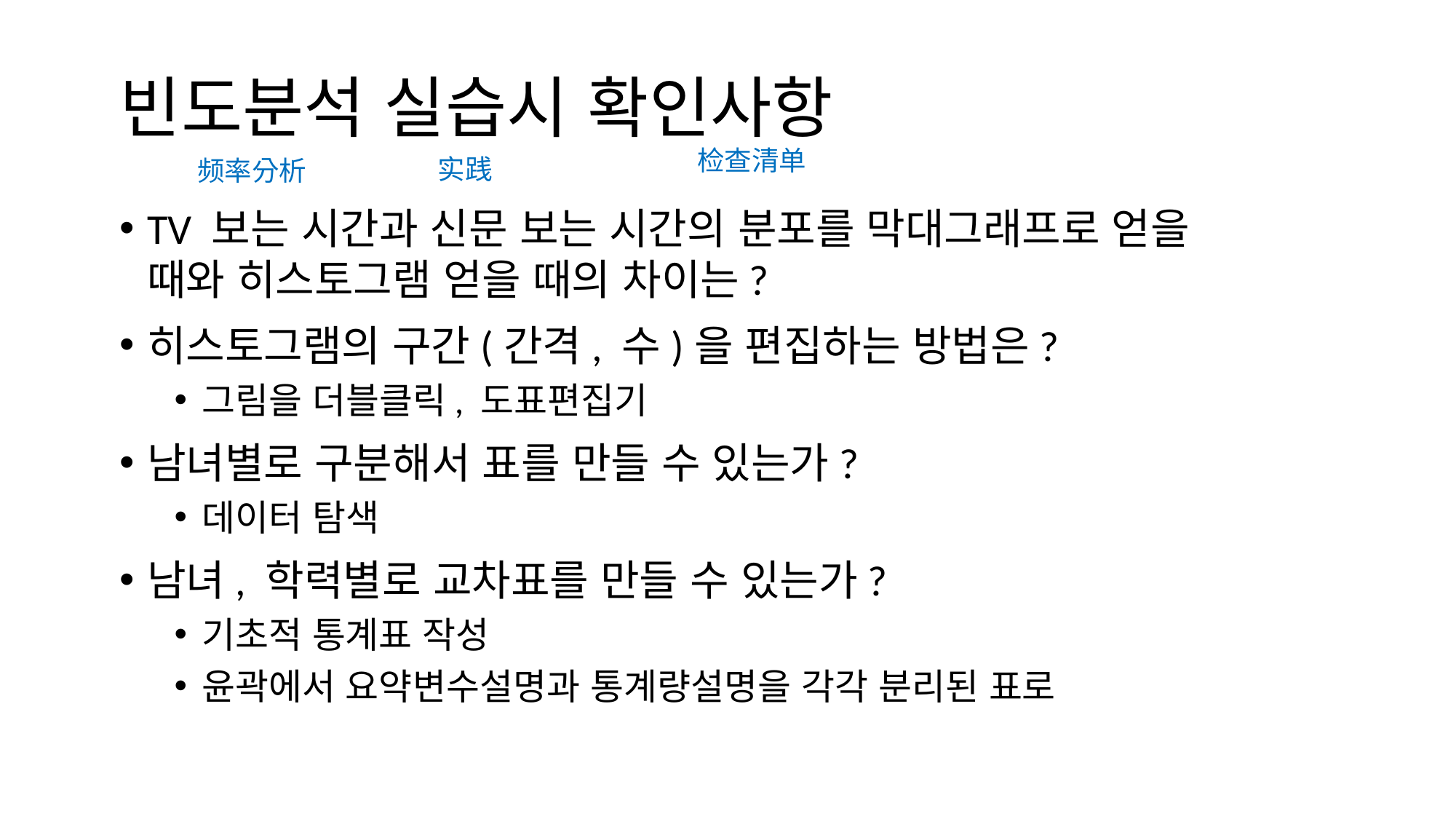

# 빈도분석 실습시 확인사항
检查清单
实践
频率分析
TV 보는 시간과 신문 보는 시간의 분포를 막대그래프로 얻을 때와 히스토그램 얻을 때의 차이는?
히스토그램의 구간(간격, 수)을 편집하는 방법은?
그림을 더블클릭, 도표편집기
남녀별로 구분해서 표를 만들 수 있는가?
데이터 탐색
남녀, 학력별로 교차표를 만들 수 있는가?
기초적 통계표 작성
윤곽에서 요약변수설명과 통계량설명을 각각 분리된 표로